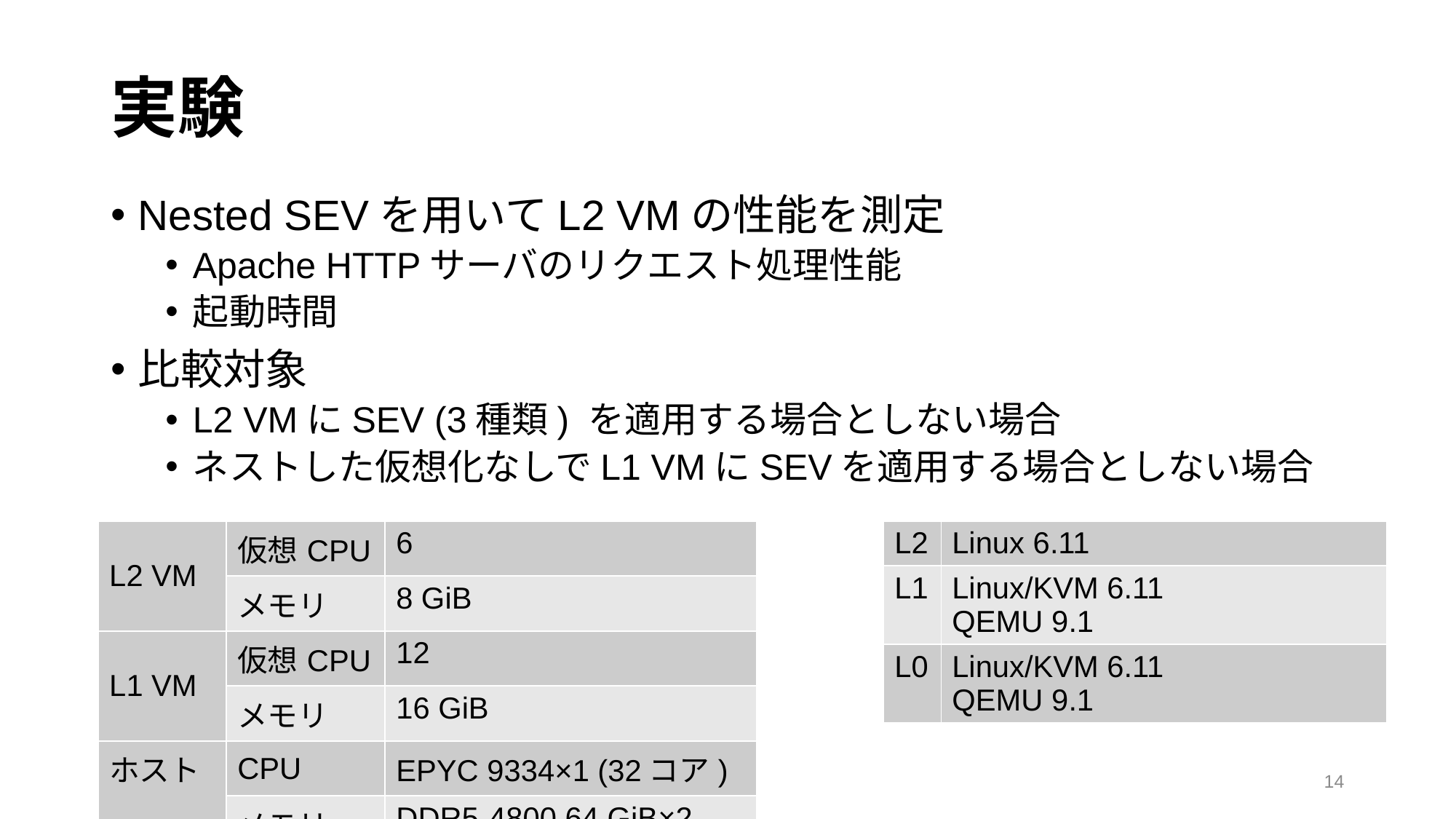

# 実験
Nested SEVを用いてL2 VMの性能を測定
Apache HTTPサーバのリクエスト処理性能
起動時間
比較対象
L2 VMにSEV (3種類) を適用する場合としない場合
ネストした仮想化なしでL1 VMにSEVを適用する場合としない場合
| L2 VM | 仮想CPU | 6 |
| --- | --- | --- |
|  | メモリ | 8 GiB |
| L1 VM | 仮想CPU | 12 |
|  | メモリ | 16 GiB |
| ホスト | CPU | EPYC 9334×1 (32コア) |
|  | メモリ | DDR5-4800 64 GiB×2 |
| L2 | Linux 6.11 |
| --- | --- |
| L1 | Linux/KVM 6.11 QEMU 9.1 |
| L0 | Linux/KVM 6.11 QEMU 9.1 |
14